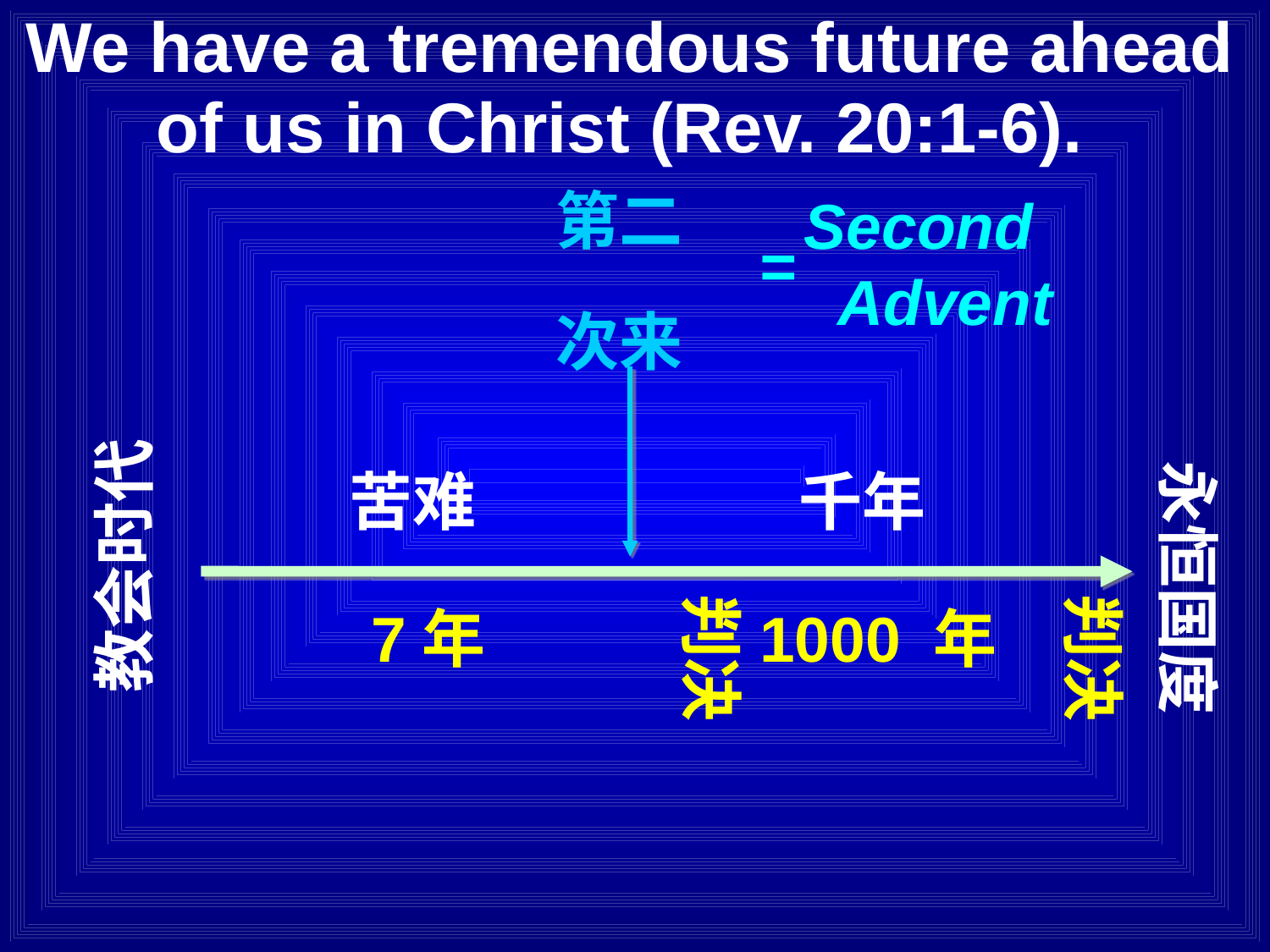

We have a tremendous future ahead of us in Christ (Rev. 20:1-6).

第二
次来
Second    Advent
=

苦难

千年
教会时代
永恒国度

7年
1000 年
判决

判决